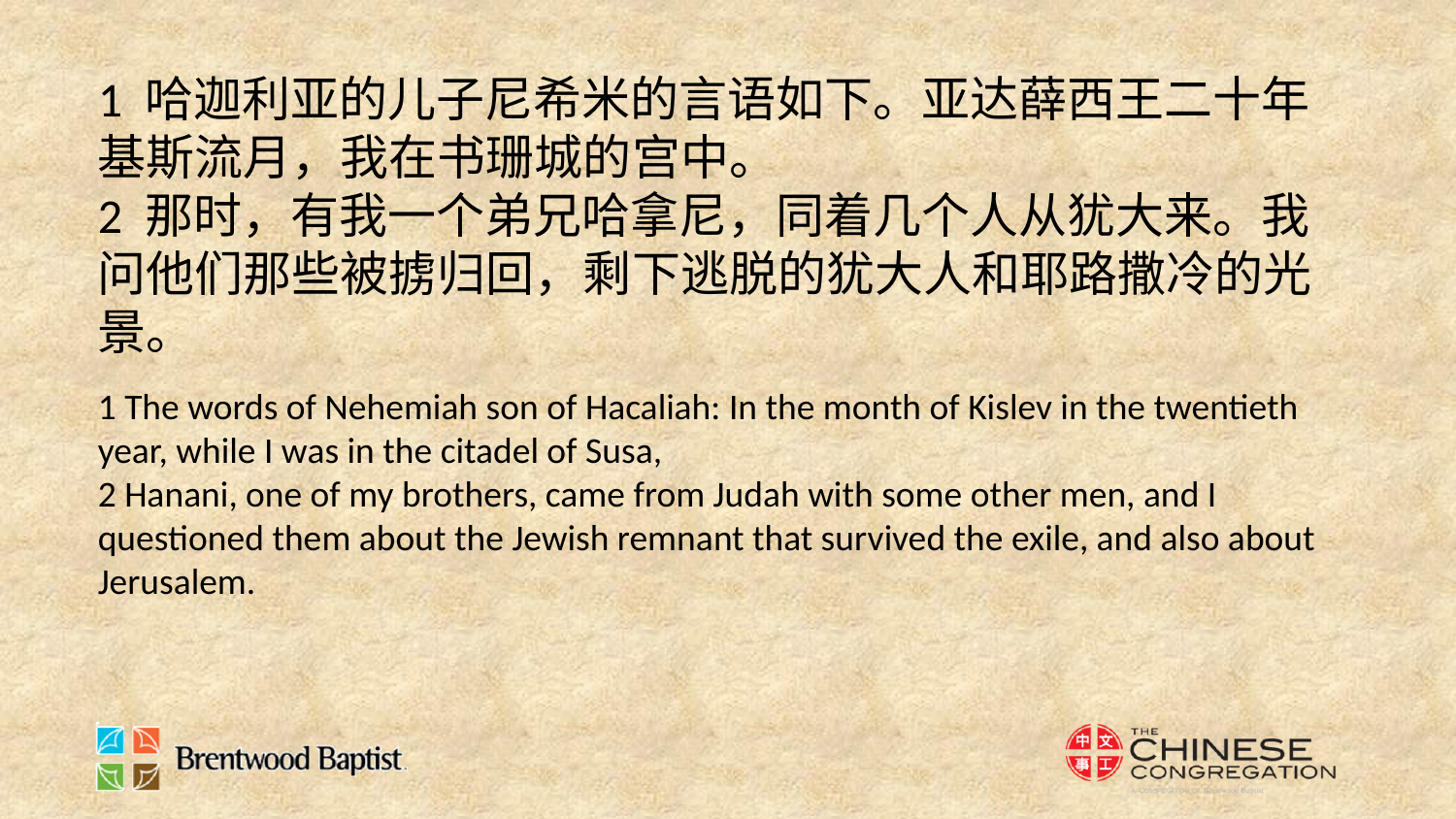

1 哈迦利亚的儿子尼希米的言语如下。亚达薛西王二十年基斯流月，我在书珊城的宫中。
2 那时，有我一个弟兄哈拿尼，同着几个人从犹大来。我问他们那些被掳归回，剩下逃脱的犹大人和耶路撒冷的光景。

1 The words of Nehemiah son of Hacaliah: In the month of Kislev in the twentieth year, while I was in the citadel of Susa,
2 Hanani, one of my brothers, came from Judah with some other men, and I questioned them about the Jewish remnant that survived the exile, and also about Jerusalem.